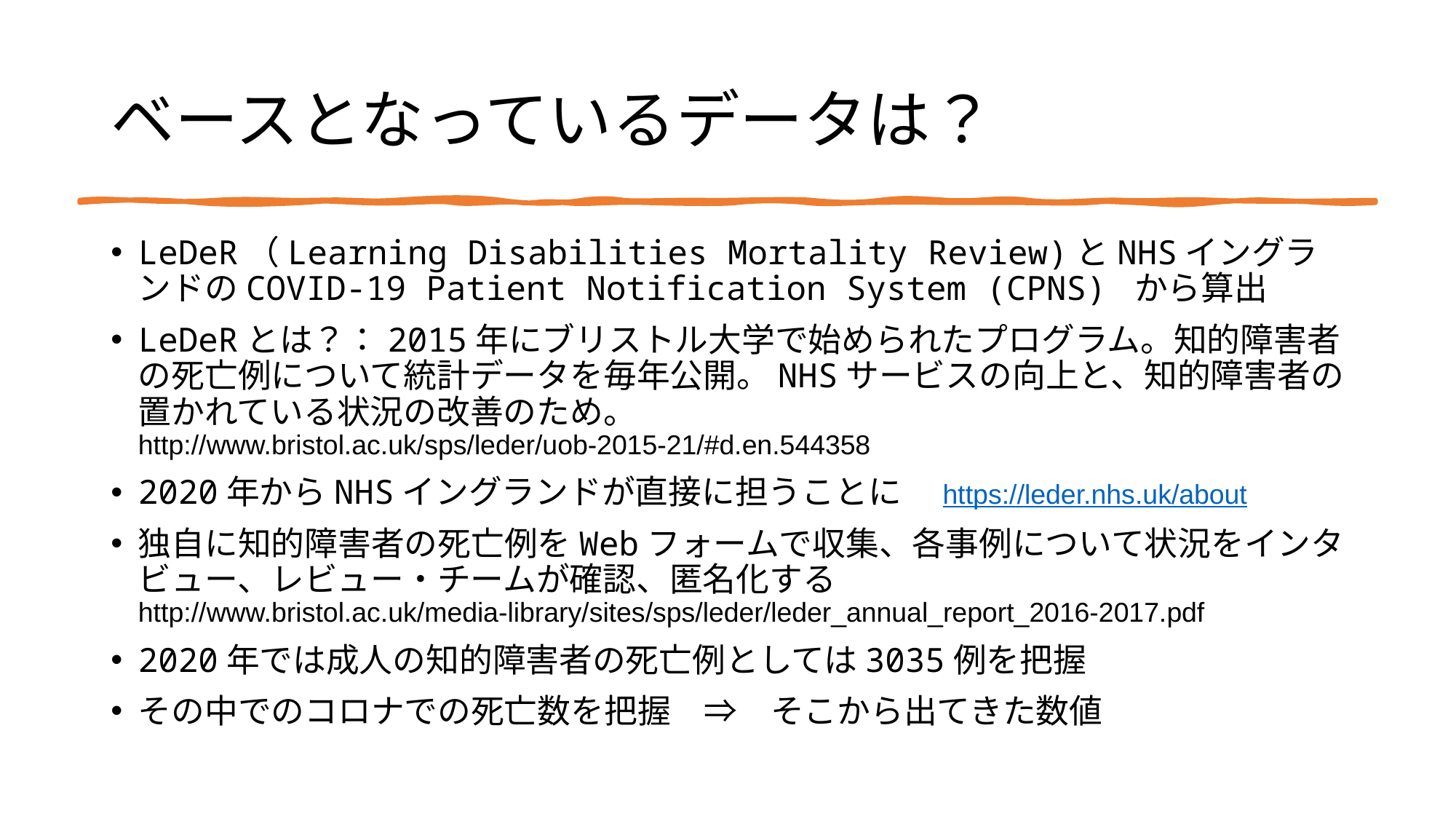

# ベースとなっているデータは？

LeDeR（Learning Disabilities Mortality Review)とNHSイングランドのCOVID-19 Patient Notification System (CPNS) から算出
LeDeRとは？：2015年にブリストル大学で始められたプログラム。知的障害者の死亡例について統計データを毎年公開。NHSサービスの向上と、知的障害者の置かれている状況の改善のため。　http://www.bristol.ac.uk/sps/leder/uob-2015-21/#d.en.544358
2020年からNHSイングランドが直接に担うことに　https://leder.nhs.uk/about
独自に知的障害者の死亡例をWebフォームで収集、各事例について状況をインタビュー、レビュー・チームが確認、匿名化する　http://www.bristol.ac.uk/media-library/sites/sps/leder/leder_annual_report_2016-2017.pdf
2020年では成人の知的障害者の死亡例としては3035例を把握
その中でのコロナでの死亡数を把握　⇒　そこから出てきた数値